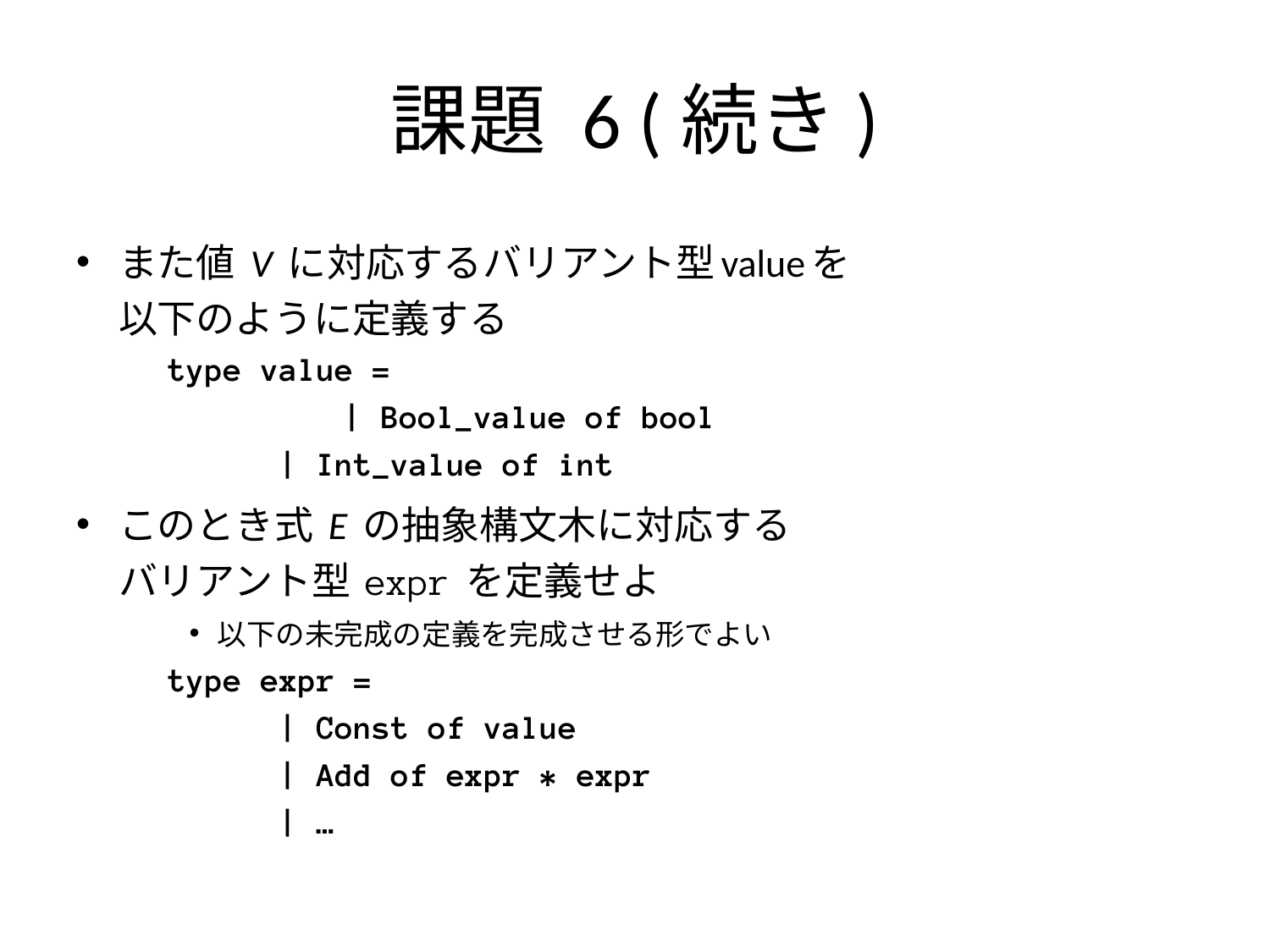

# 課題 6 (続き)
また値 V に対応するバリアント型valueを
以下のように定義する
type value =
　　　　　| Bool_value of bool
      | Int_value of int
このとき式 E の抽象構文木に対応する
バリアント型 expr を定義せよ
以下の未完成の定義を完成させる形でよい
type expr =
      | Const of value
      | Add of expr * expr
      | …